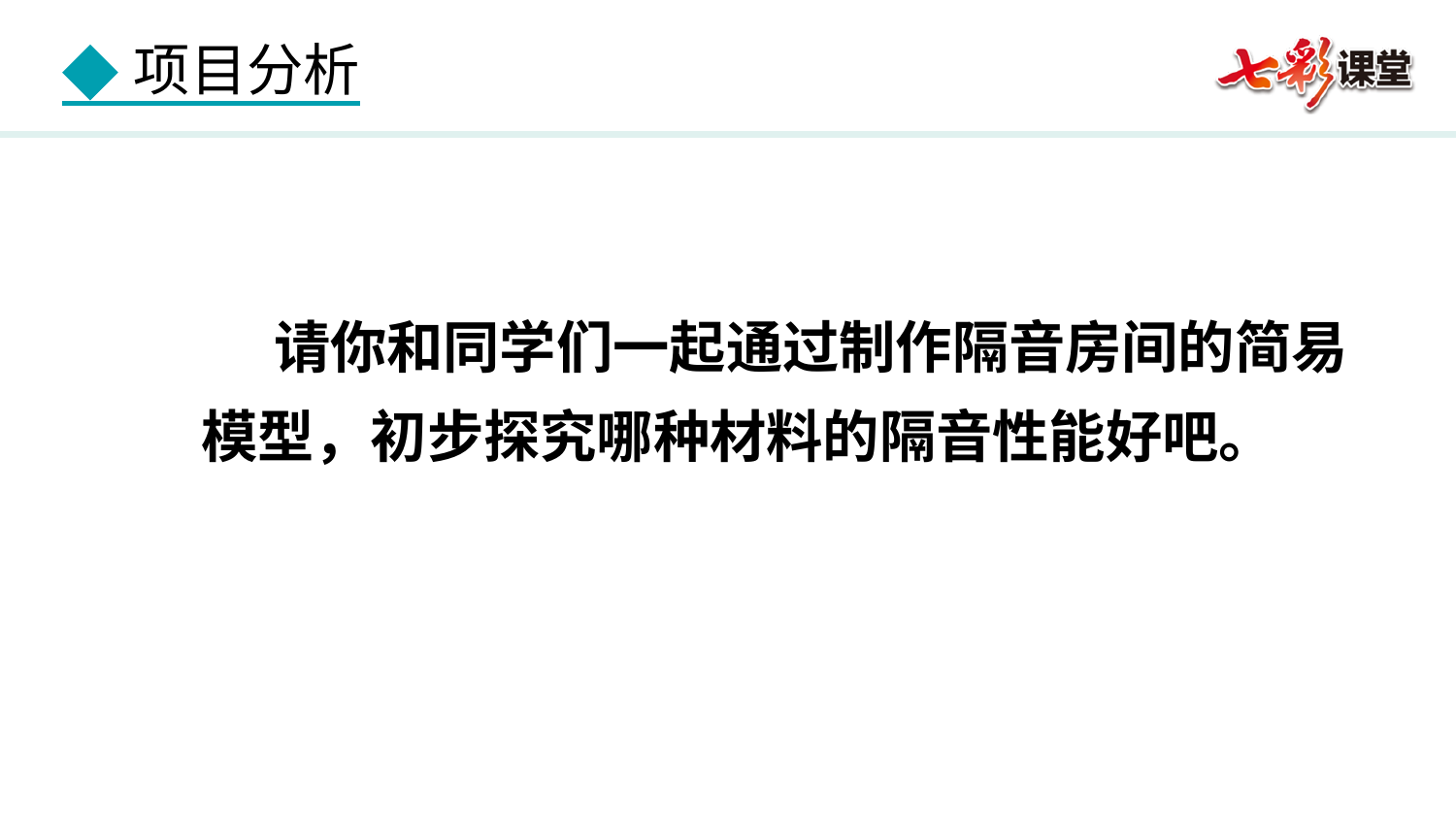

请你和同学们一起通过制作隔音房间的简易模型，初步探究哪种材料的隔音性能好吧。